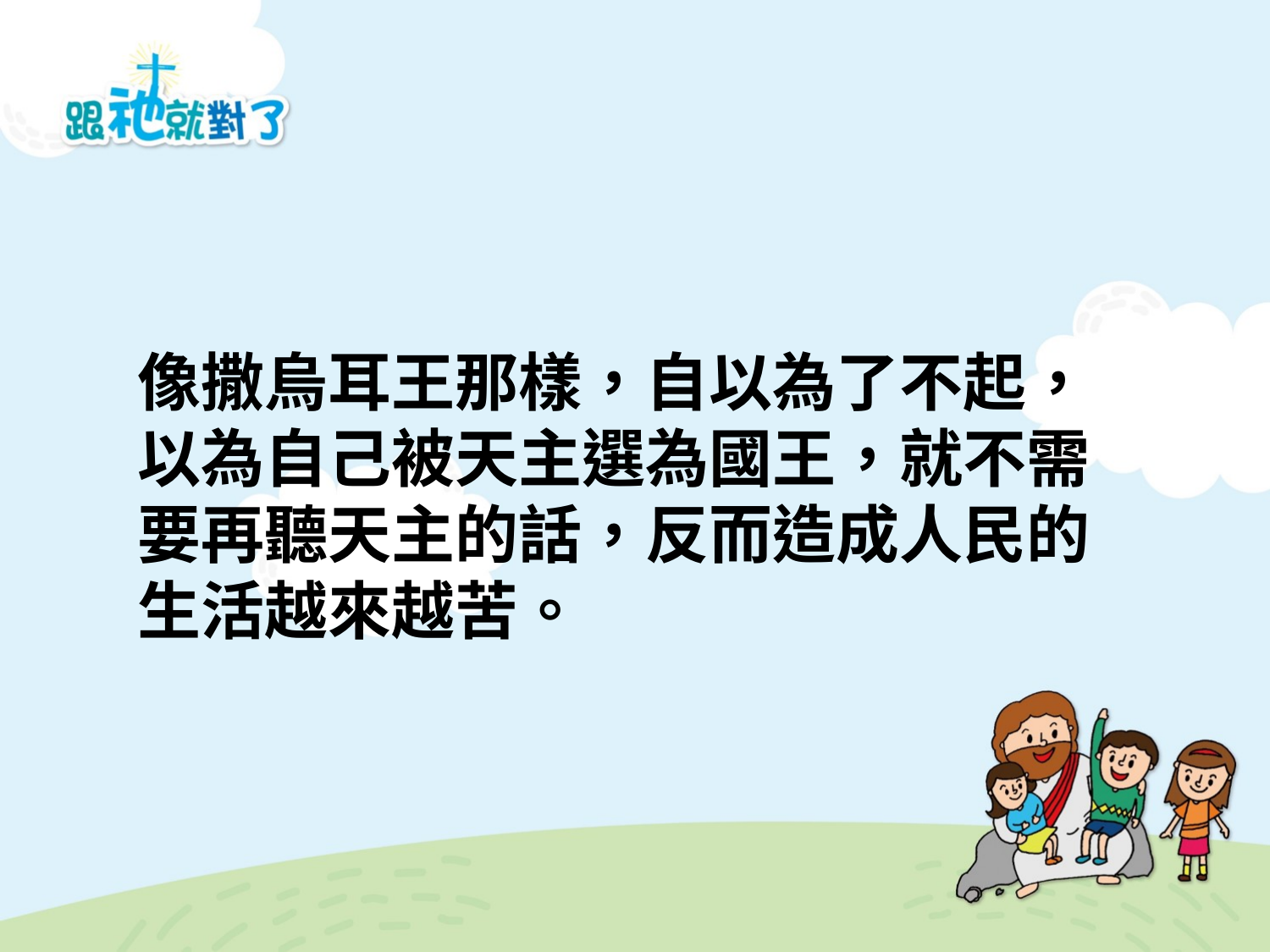

像撒烏耳王那樣，自以為了不起，以為自己被天主選為國王，就不需要再聽天主的話，反而造成人民的生活越來越苦。